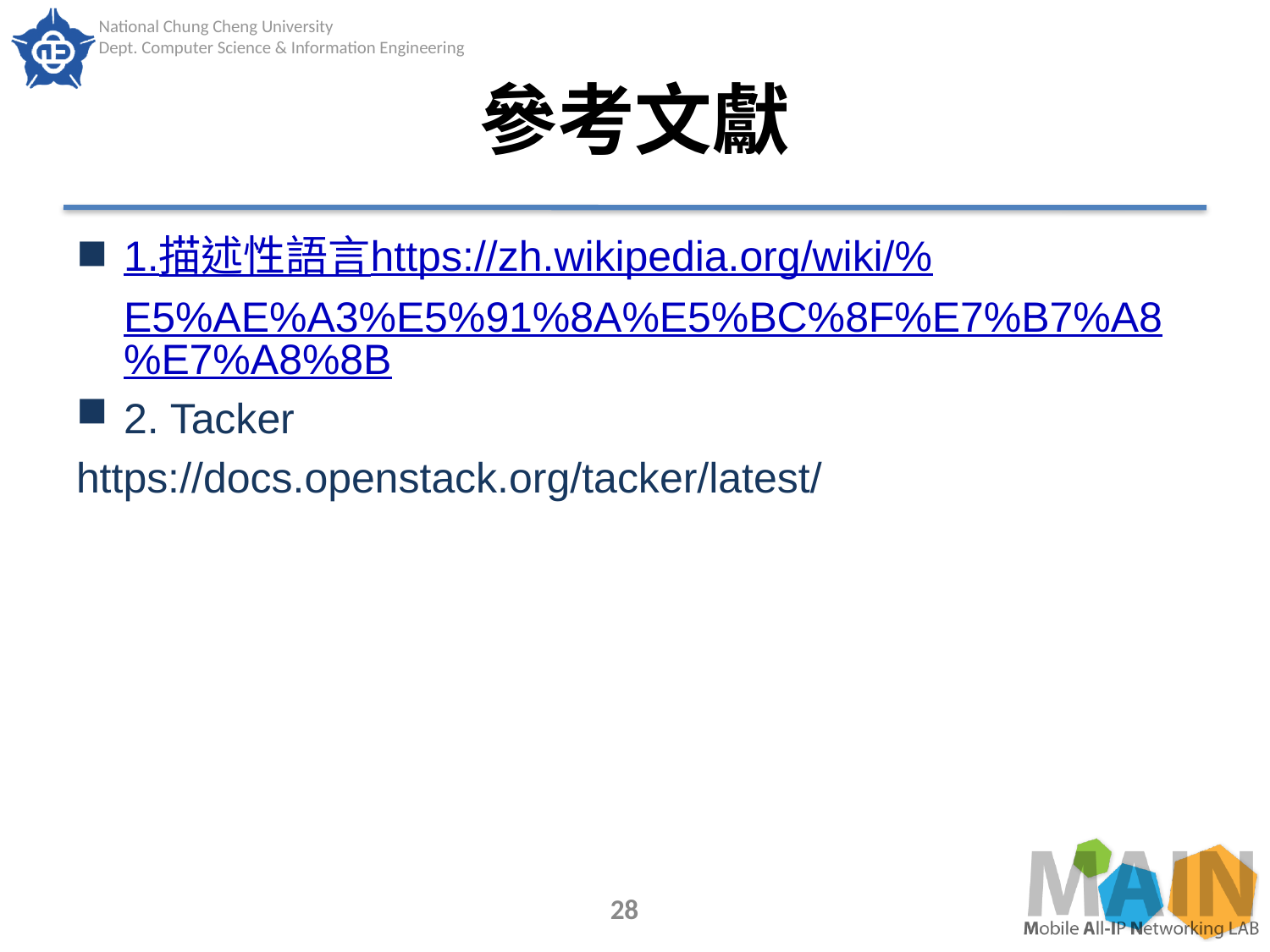

# 參考文獻
1.描述性語言https://zh.wikipedia.org/wiki/%E5%AE%A3%E5%91%8A%E5%BC%8F%E7%B7%A8%E7%A8%8B
2. Tacker
https://docs.openstack.org/tacker/latest/
28